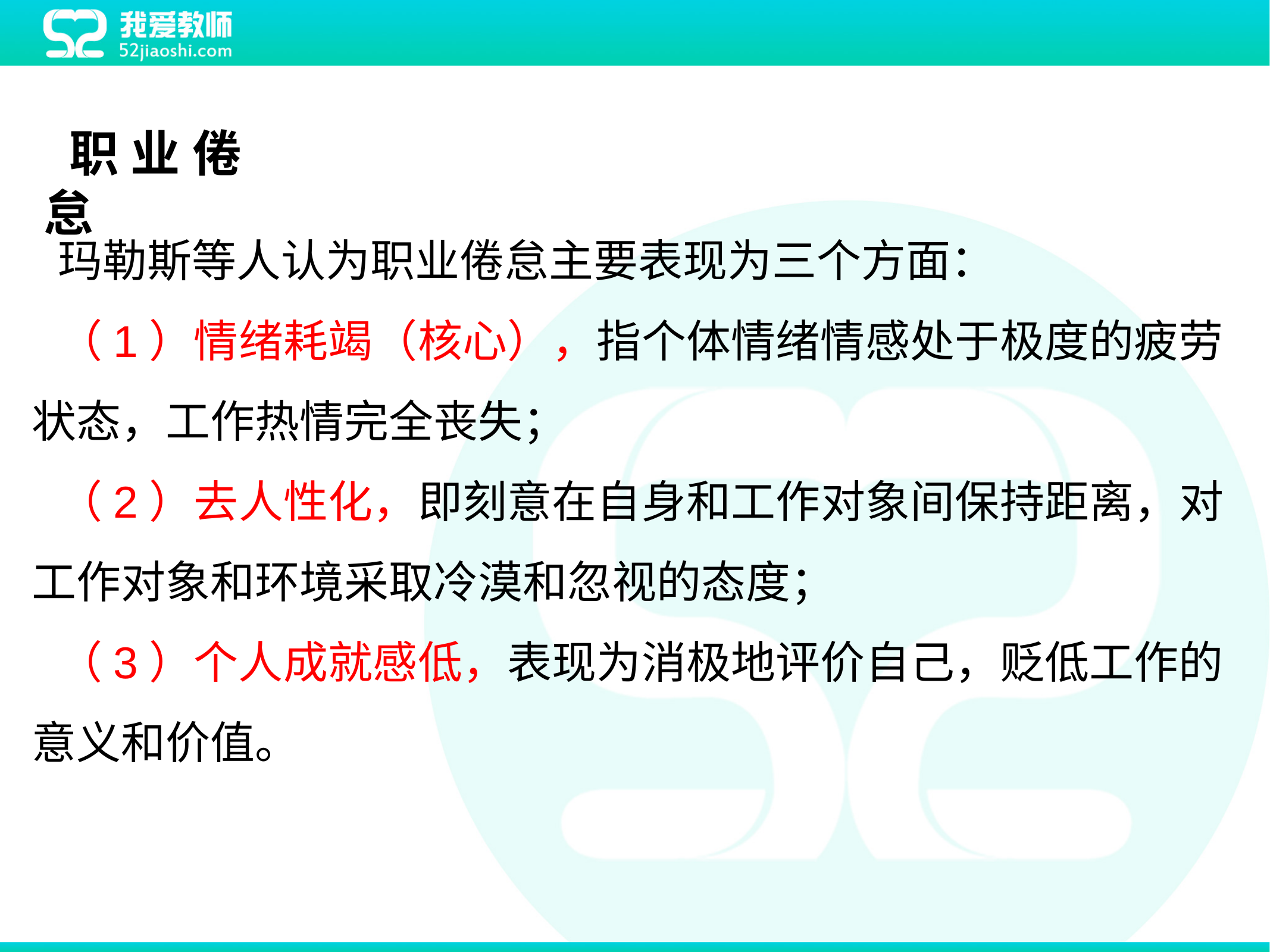

职业倦怠
玛勒斯等人认为职业倦怠主要表现为三个方面：
（1）情绪耗竭（核心），指个体情绪情感处于极度的疲劳状态，工作热情完全丧失；
（2）去人性化，即刻意在自身和工作对象间保持距离，对工作对象和环境采取冷漠和忽视的态度；
（3）个人成就感低，表现为消极地评价自己，贬低工作的意义和价值。